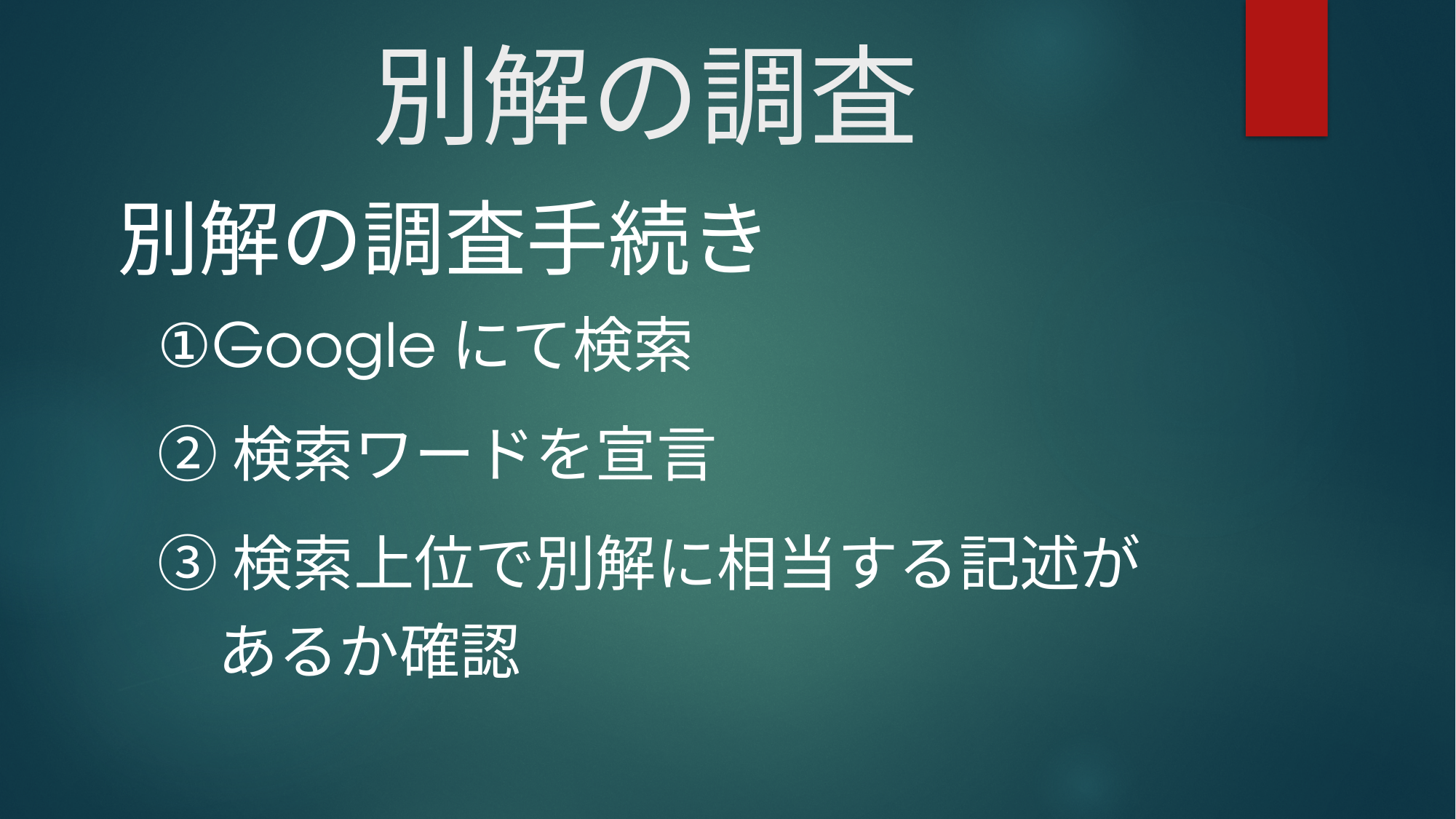

# 別解の調査
別解の調査手続き
①Googleにて検索
②検索ワードを宣言
③検索上位で別解に相当する記述が
　あるか確認